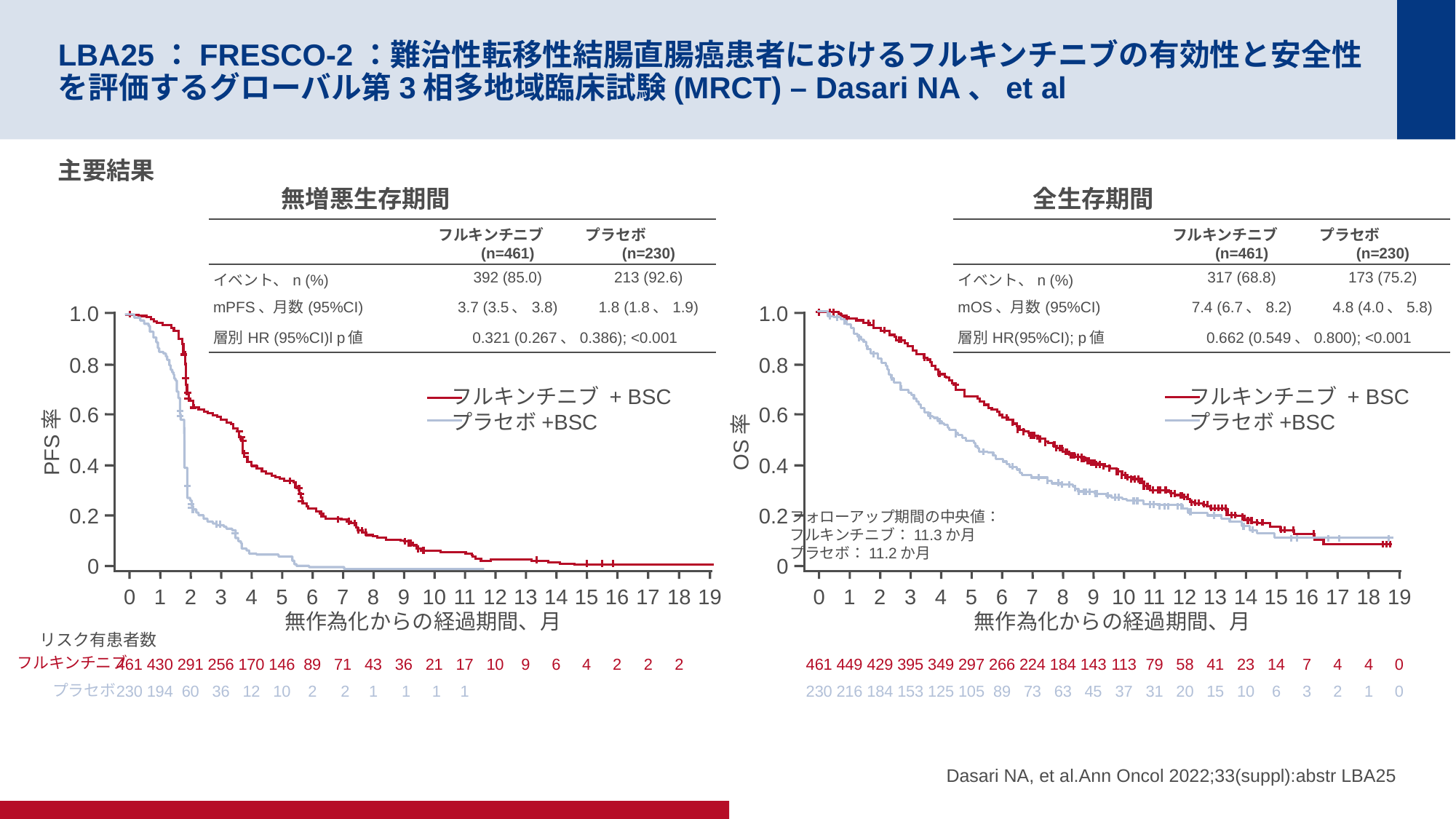

# LBA25：FRESCO-2：難治性転移性結腸直腸癌患者におけるフルキンチニブの有効性と安全性を評価するグローバル第3相多地域臨床試験(MRCT) – Dasari NA、et al
主要結果
無増悪生存期間
全生存期間
|  | フルキンチニブ (n=461) | プラセボ (n=230) |
| --- | --- | --- |
| イベント、n (%) | 392 (85.0) | 213 (92.6) |
| mPFS、月数(95%CI) | 3.7 (3.5、3.8) | 1.8 (1.8、1.9) |
| 層別HR (95%CI)l p値 | 0.321 (0.267、0.386); <0.001 |  |
|  | フルキンチニブ (n=461) | プラセボ (n=230) |
| --- | --- | --- |
| イベント、n (%) | 317 (68.8) | 173 (75.2) |
| mOS、月数(95%CI) | 7.4 (6.7、8.2) | 4.8 (4.0、5.8) |
| 層別HR(95%CI); p値 | 0.662 (0.549、0.800); <0.001 |  |
1.0

0.8

0.6

PFS率
0.4

0.2

0

1.0

0.8

0.6

OS率
0.4

0.2

0

フルキンチニブ + BSC
プラセボ+BSC
フルキンチニブ + BSC
プラセボ+BSC
フォローアップ期間の中央値：
フルキンチニブ：11.3か月
プラセボ：11.2か月

0
1
2
3
4
5
6
7
8
9
10
11
12
13
14
15
16
17
18
19

0
1
2
3
4
5
6
7
8
9
10
11
12
13
14
15
16
17
18
19
無作為化からの経過期間、月
無作為化からの経過期間、月
リスク有患者数
フルキンチニブ
461
291
170
89
43
21
10
6
2
2
430
256
146
71
36
17
9
4
2
0
449
395
297
224
143
79
41
14
4
461
429
349
266
184
113
58
23
7
4
プラセボ
230
60
12
2
1
 1

194
36
10
 2
 1
1
0
216
153
105
73
45
31
15
6
2
230
184
125
89
63
37
20
10
3
1
Dasari NA, et al.Ann Oncol 2022;33(suppl):abstr LBA25